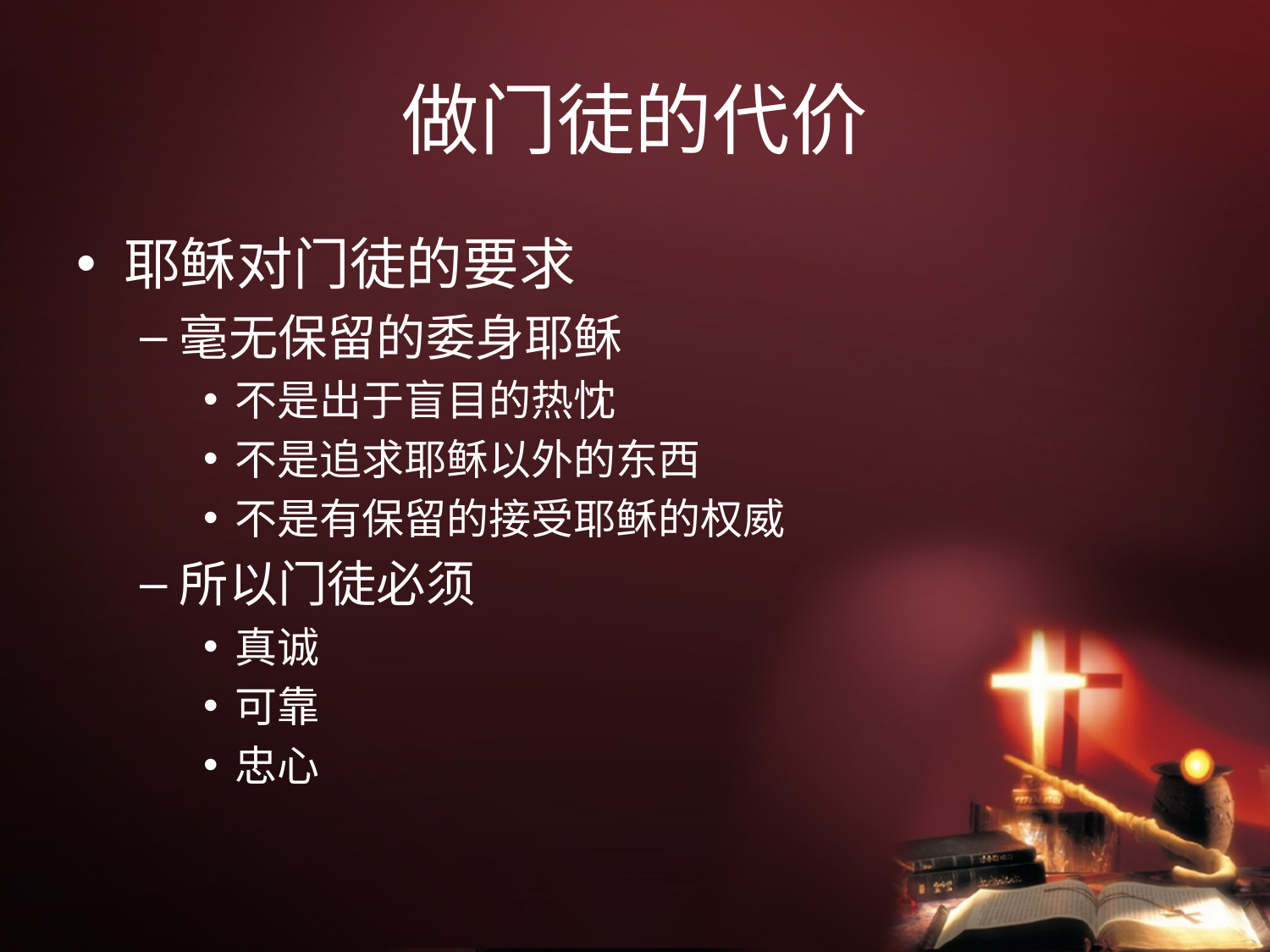

# 做门徒的代价
耶稣对门徒的要求
毫无保留的委身耶稣
不是出于盲目的热忱
不是追求耶稣以外的东西
不是有保留的接受耶稣的权威
所以门徒必须
真诚
可靠
忠心